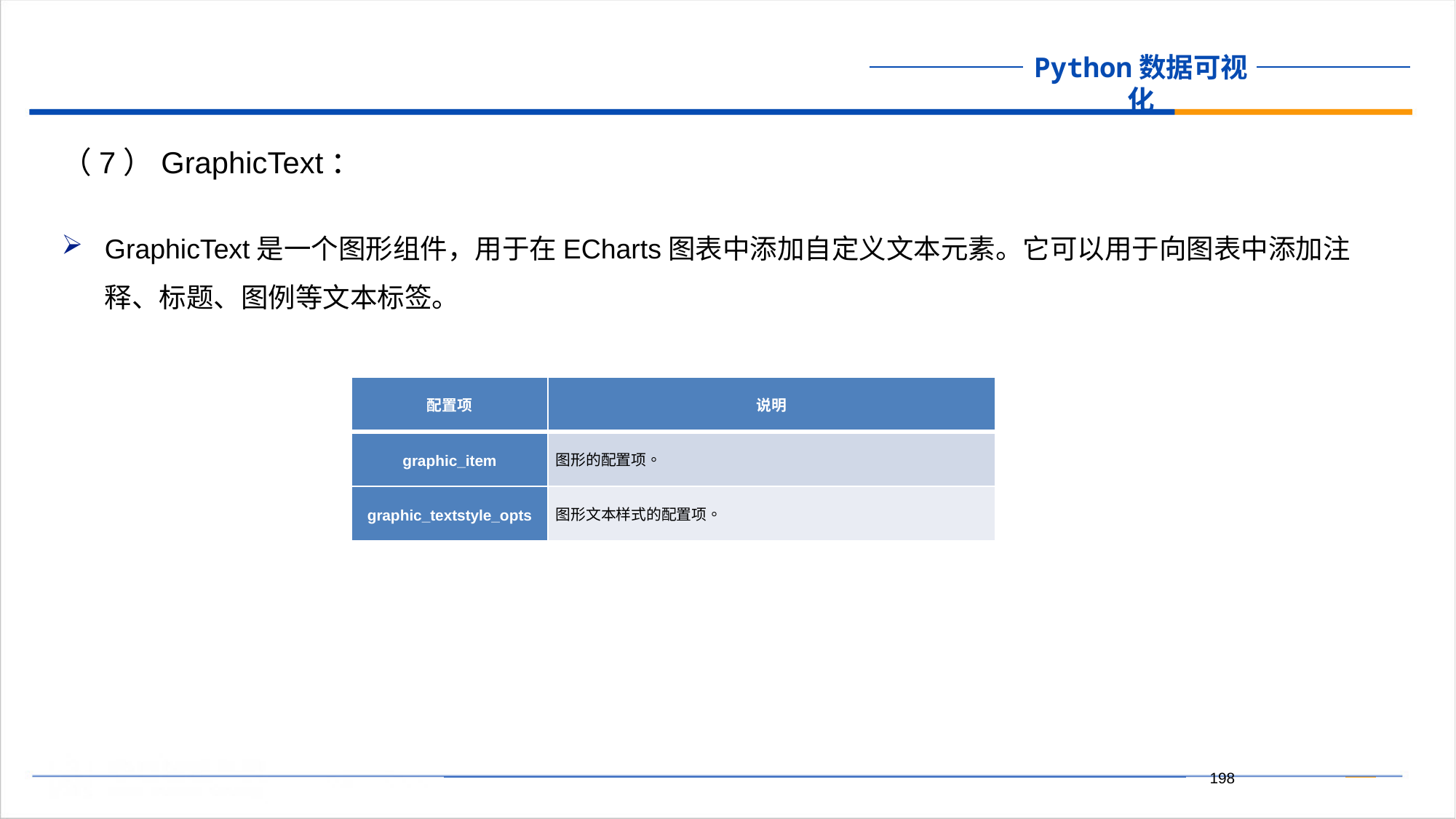

（7）GraphicText：
GraphicText是一个图形组件，用于在ECharts图表中添加自定义文本元素。它可以用于向图表中添加注释、标题、图例等文本标签。
| 配置项 | 说明 |
| --- | --- |
| graphic\_item | 图形的配置项。 |
| graphic\_textstyle\_opts | 图形文本样式的配置项。 |